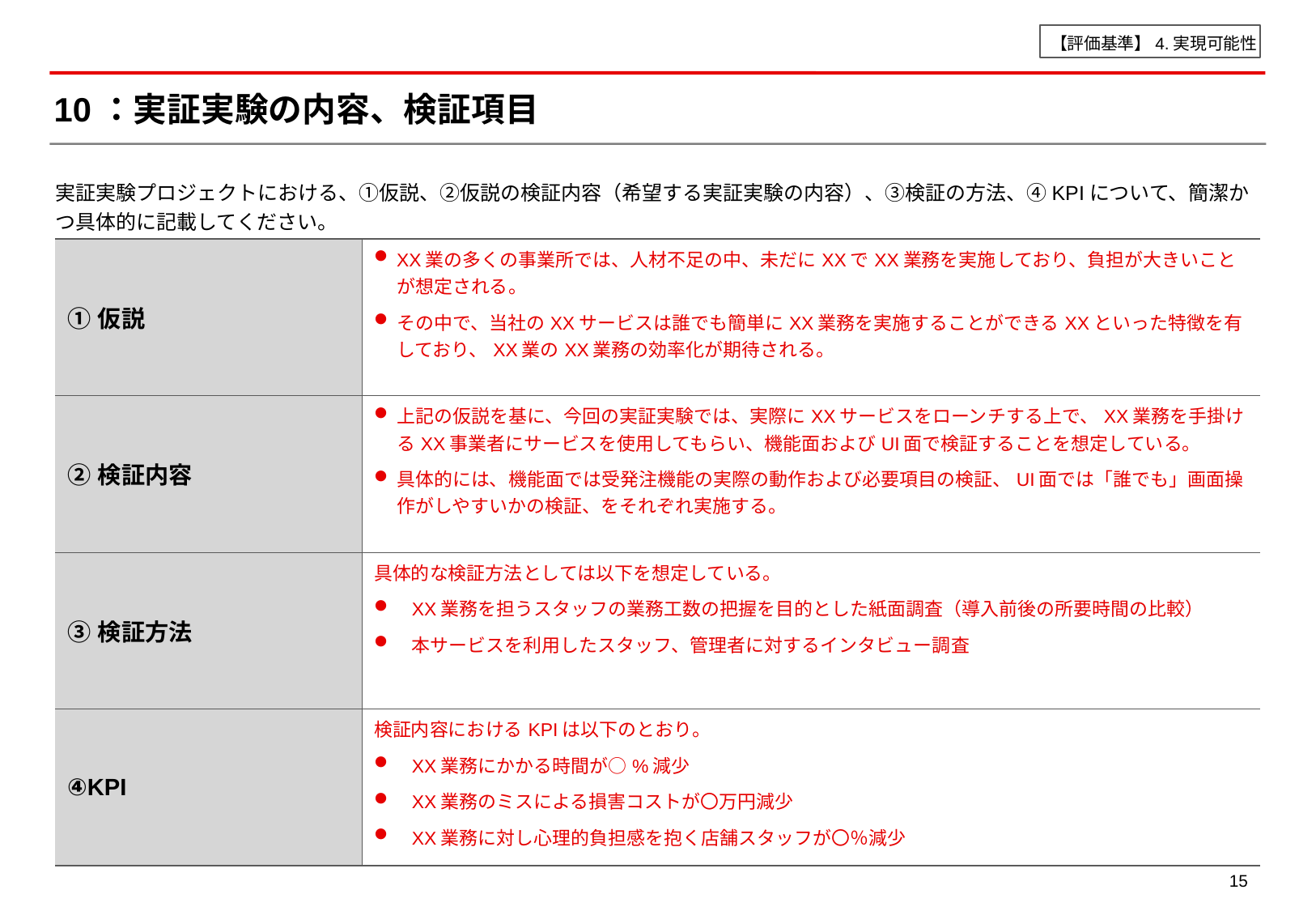

【評価基準】4.実現可能性
# 10：実証実験の内容、検証項目
実証実験プロジェクトにおける、①仮説、②仮説の検証内容（希望する実証実験の内容）、③検証の方法、④KPIについて、簡潔かつ具体的に記載してください。
| ①仮説 | XX業の多くの事業所では、人材不足の中、未だにXXでXX業務を実施しており、負担が大きいことが想定される。 その中で、当社のXXサービスは誰でも簡単にXX業務を実施することができるXXといった特徴を有しており、XX業のXX業務の効率化が期待される。 |
| --- | --- |
| ②検証内容 | 上記の仮説を基に、今回の実証実験では、実際にXXサービスをローンチする上で、XX業務を手掛けるXX事業者にサービスを使用してもらい、機能面およびUI面で検証することを想定している。 具体的には、機能面では受発注機能の実際の動作および必要項目の検証、UI面では「誰でも」画面操作がしやすいかの検証、をそれぞれ実施する。 |
| ③検証方法 | 具体的な検証方法としては以下を想定している。 XX業務を担うスタッフの業務工数の把握を目的とした紙面調査（導入前後の所要時間の比較） 本サービスを利用したスタッフ、管理者に対するインタビュー調査 |
| ④KPI | 検証内容におけるKPIは以下のとおり。 XX業務にかかる時間が○%減少 XX業務のミスによる損害コストが〇万円減少 XX業務に対し心理的負担感を抱く店舗スタッフが〇％減少 |